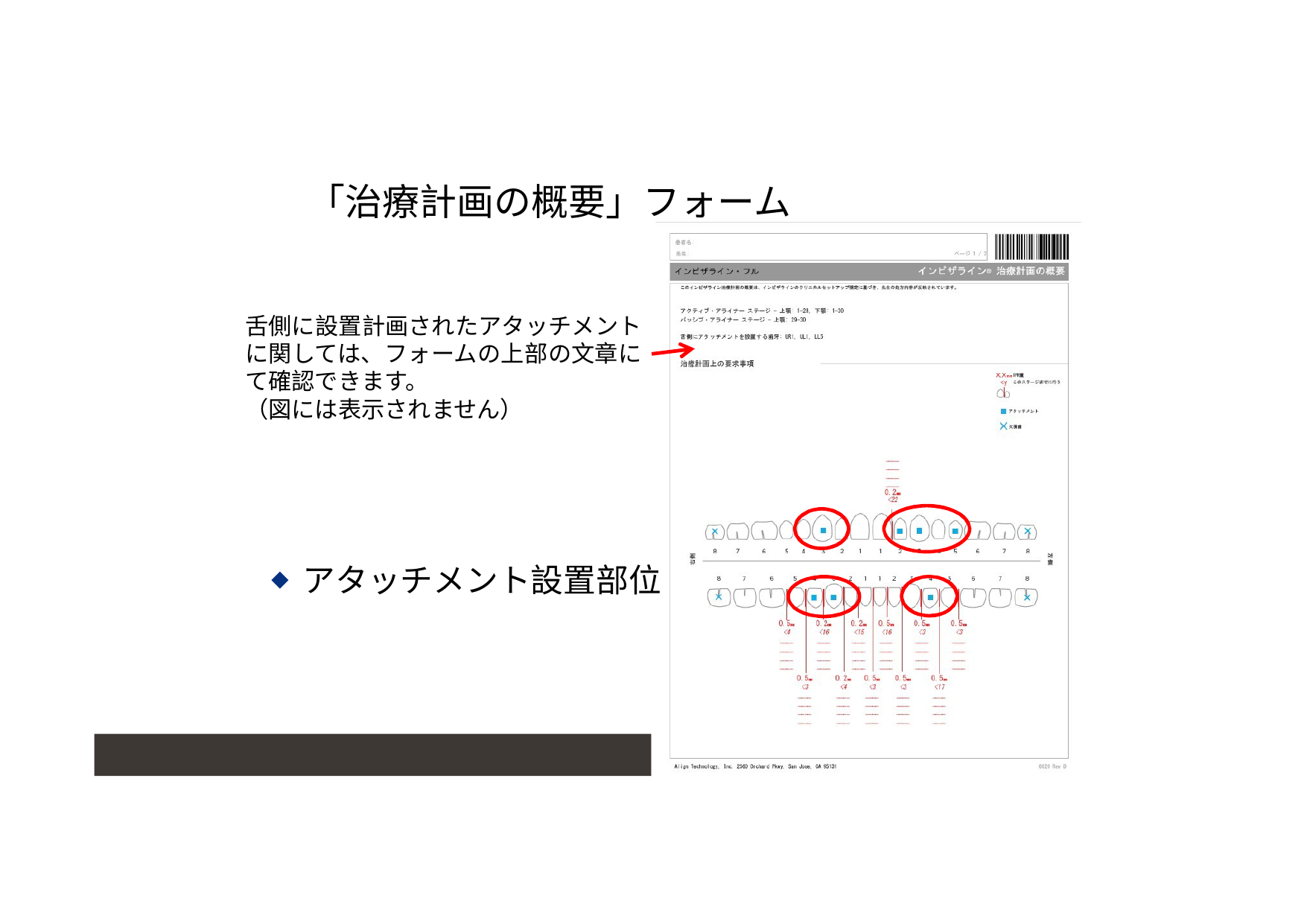

# 「治療計画の概要」フォーム

舌側に設置計画されたアタッチメント に関しては、フォームの上部の文章に て確認できます。
（図には表示されません）

アタッチメント設置部位

© 2017 Align Technology, Inc. All rights reserved.